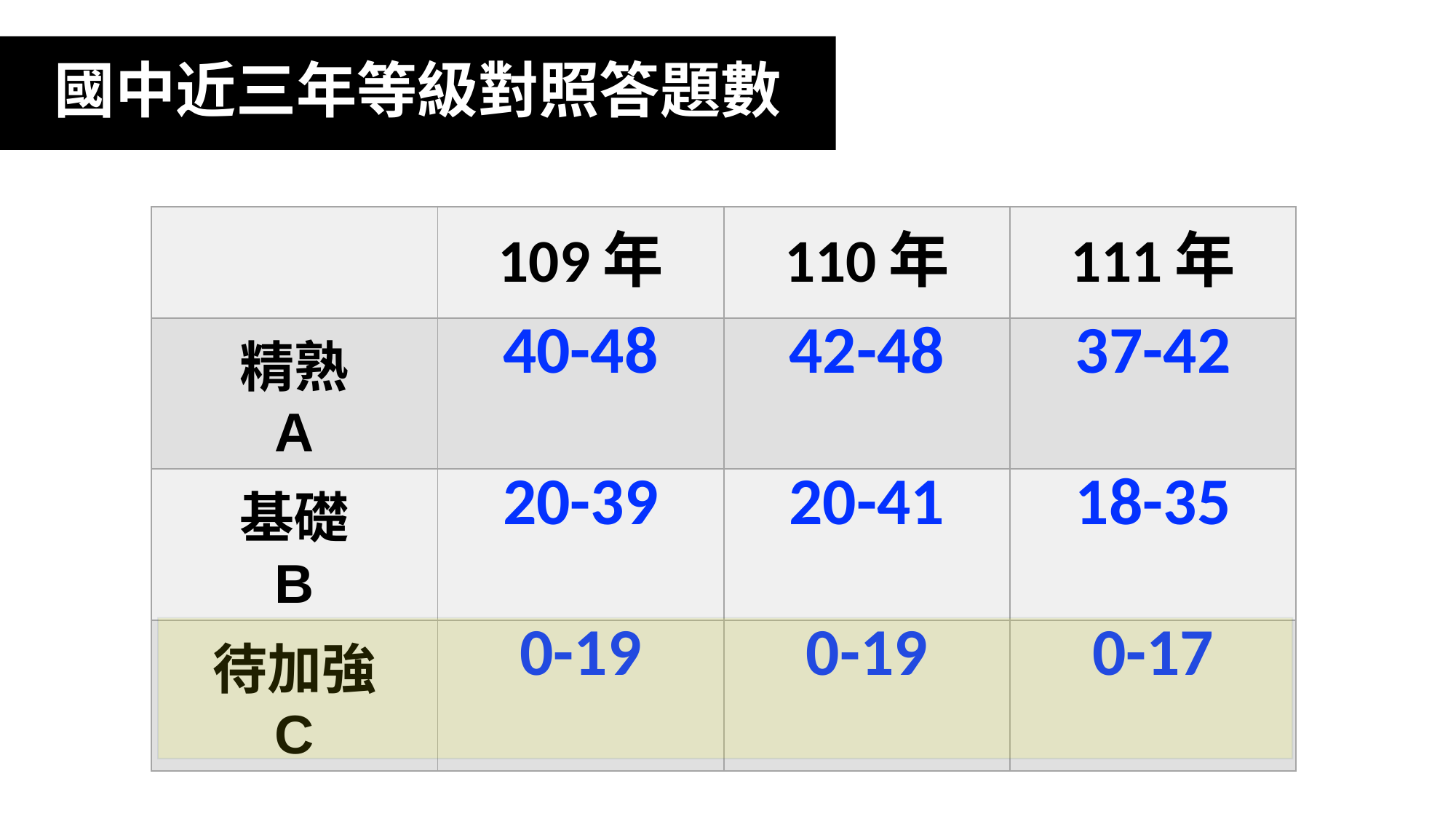

# 國中近三年等級對照答題數
|  | 109年 | 110年 | 111年 |
| --- | --- | --- | --- |
| 精熟 A | 40-48 | 42-48 | 37-42 |
| 基礎 B | 20-39 | 20-41 | 18-35 |
| 待加強 C | 0-19 | 0-19 | 0-17 |